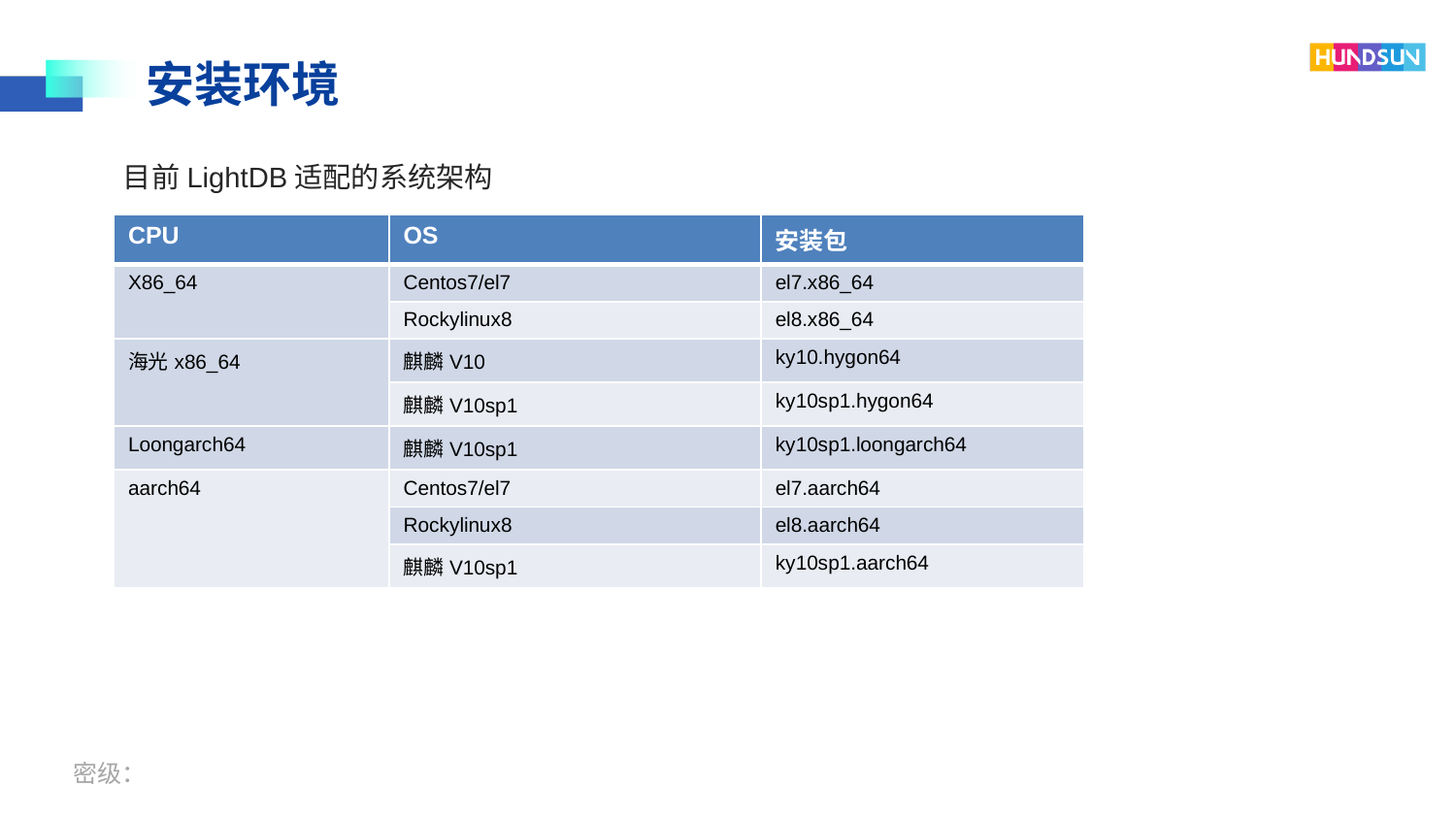

安装环境
目前LightDB适配的系统架构

| CPU | OS | 安装包 |
| --- | --- | --- |
| X86\_64 | Centos7/el7 | el7.x86\_64 |
|  | Rockylinux8 | el8.x86\_64 |
| 海光x86\_64 | 麒麟V10 | ky10.hygon64 |
|  | 麒麟V10sp1 | ky10sp1.hygon64 |
| Loongarch64 | 麒麟V10sp1 | ky10sp1.loongarch64 |
| aarch64 | Centos7/el7 | el7.aarch64 |
|  | Rockylinux8 | el8.aarch64 |
|  | 麒麟V10sp1 | ky10sp1.aarch64 |